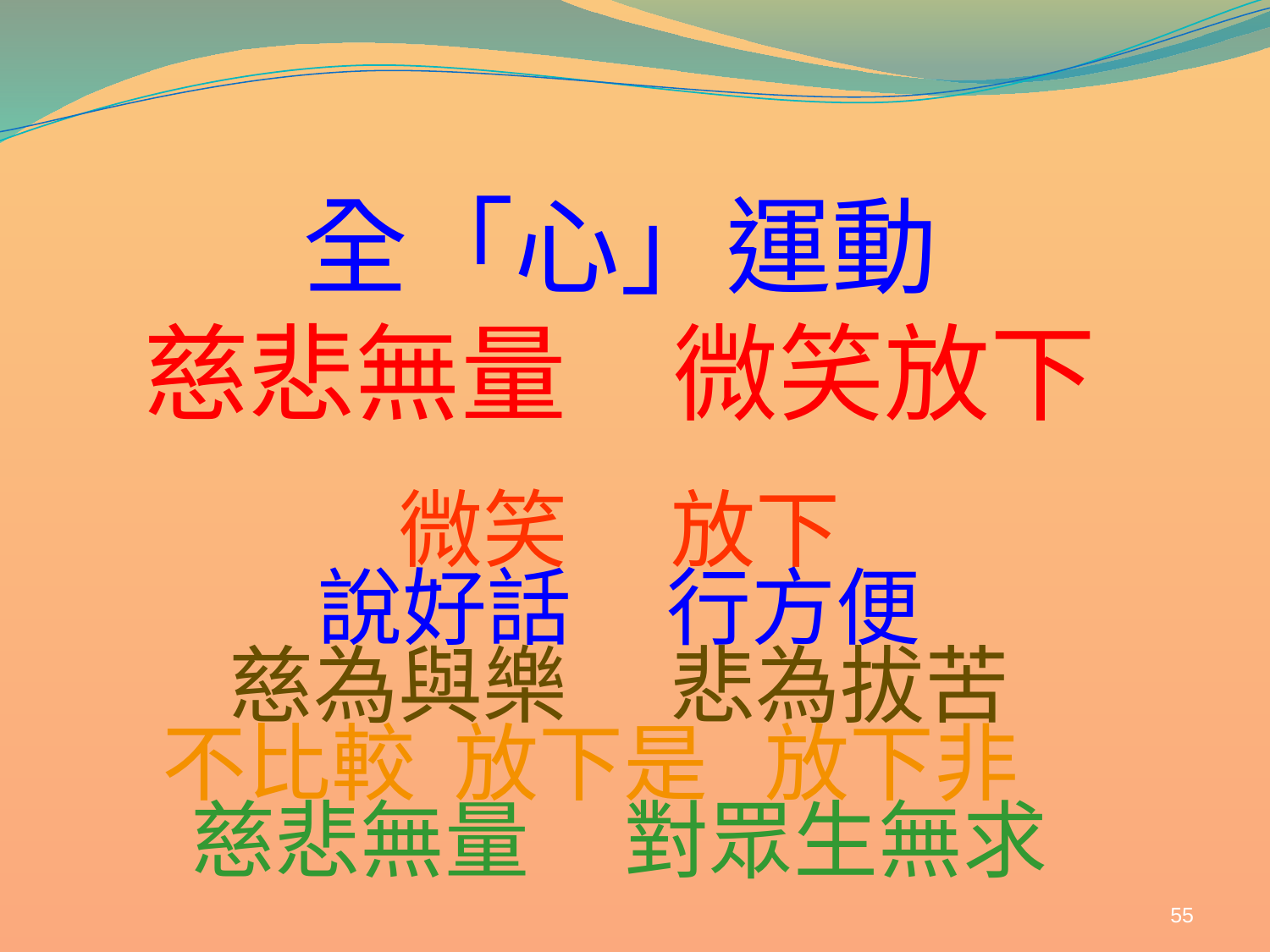

# 全「心」運動 慈悲無量　微笑放下

微笑　 放下
說好話     行方便
慈為與樂 　悲為拔苦
不比較  放下是   放下非
慈悲無量     對眾生無求

55